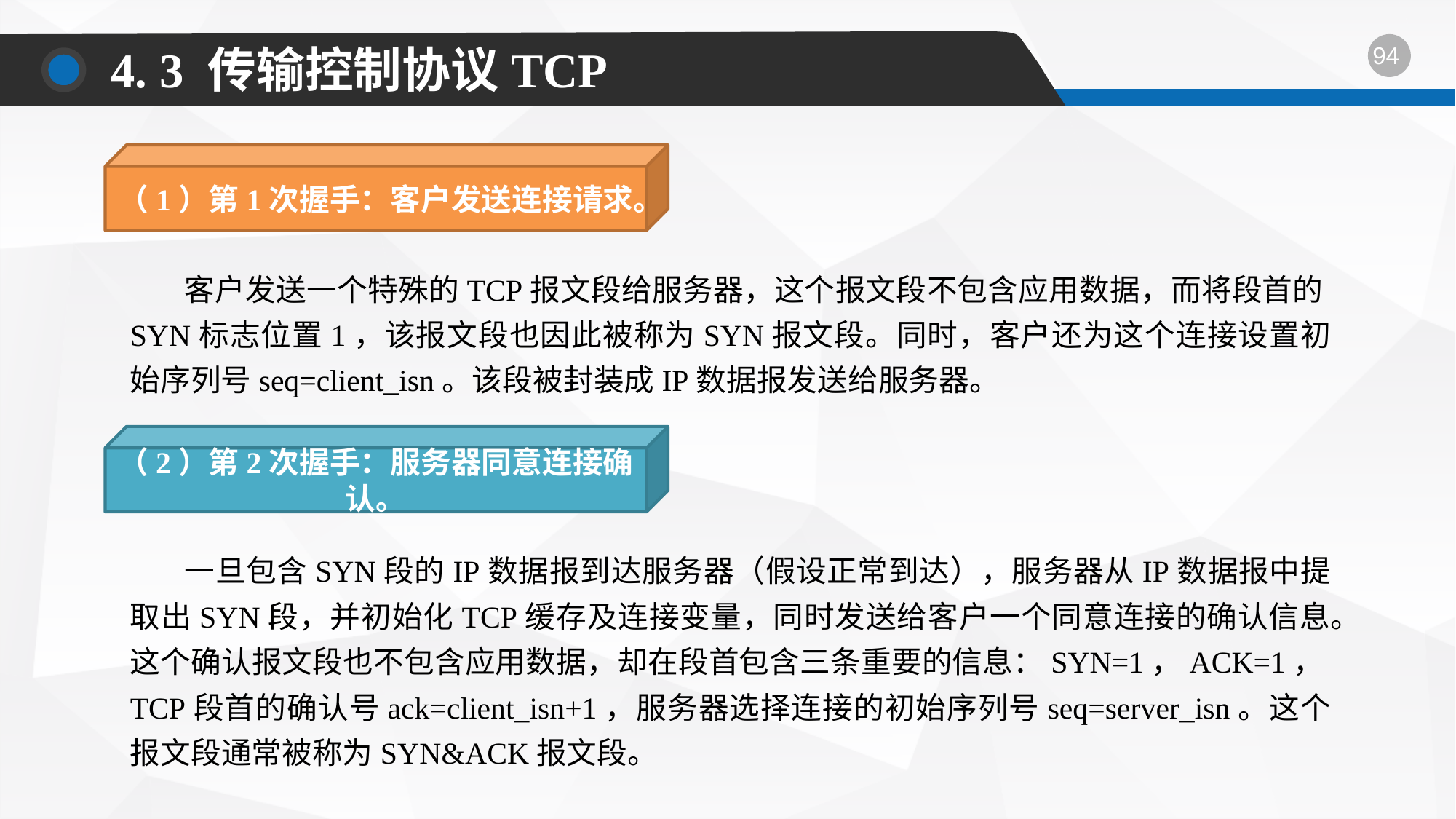

4. 3 传输控制协议TCP
（1）第1次握手：客户发送连接请求。
客户发送一个特殊的TCP报文段给服务器，这个报文段不包含应用数据，而将段首的SYN标志位置1，该报文段也因此被称为SYN报文段。同时，客户还为这个连接设置初始序列号seq=client_isn。该段被封装成IP数据报发送给服务器。
（2）第2次握手：服务器同意连接确认。
一旦包含SYN段的IP数据报到达服务器（假设正常到达），服务器从IP数据报中提取出SYN段，并初始化TCP缓存及连接变量，同时发送给客户一个同意连接的确认信息。这个确认报文段也不包含应用数据，却在段首包含三条重要的信息：SYN=1，ACK=1，TCP段首的确认号ack=client_isn+1，服务器选择连接的初始序列号seq=server_isn。这个报文段通常被称为SYN&ACK报文段。